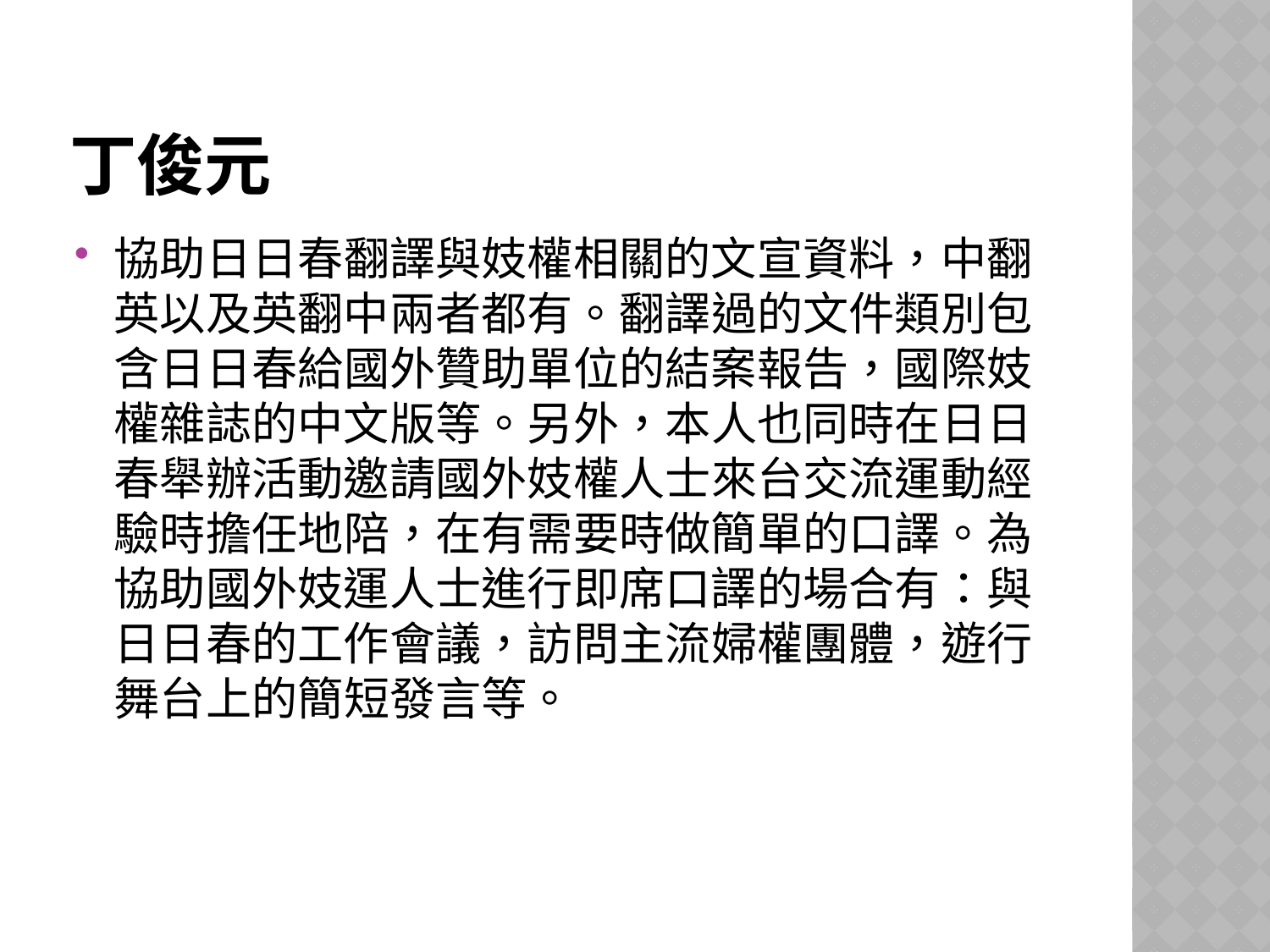

# 丁俊元
協助日日春翻譯與妓權相關的文宣資料，中翻英以及英翻中兩者都有。翻譯過的文件類別包含日日春給國外贊助單位的結案報告，國際妓權雜誌的中文版等。另外，本人也同時在日日春舉辦活動邀請國外妓權人士來台交流運動經驗時擔任地陪，在有需要時做簡單的口譯。為協助國外妓運人士進行即席口譯的場合有：與日日春的工作會議，訪問主流婦權團體，遊行舞台上的簡短發言等。